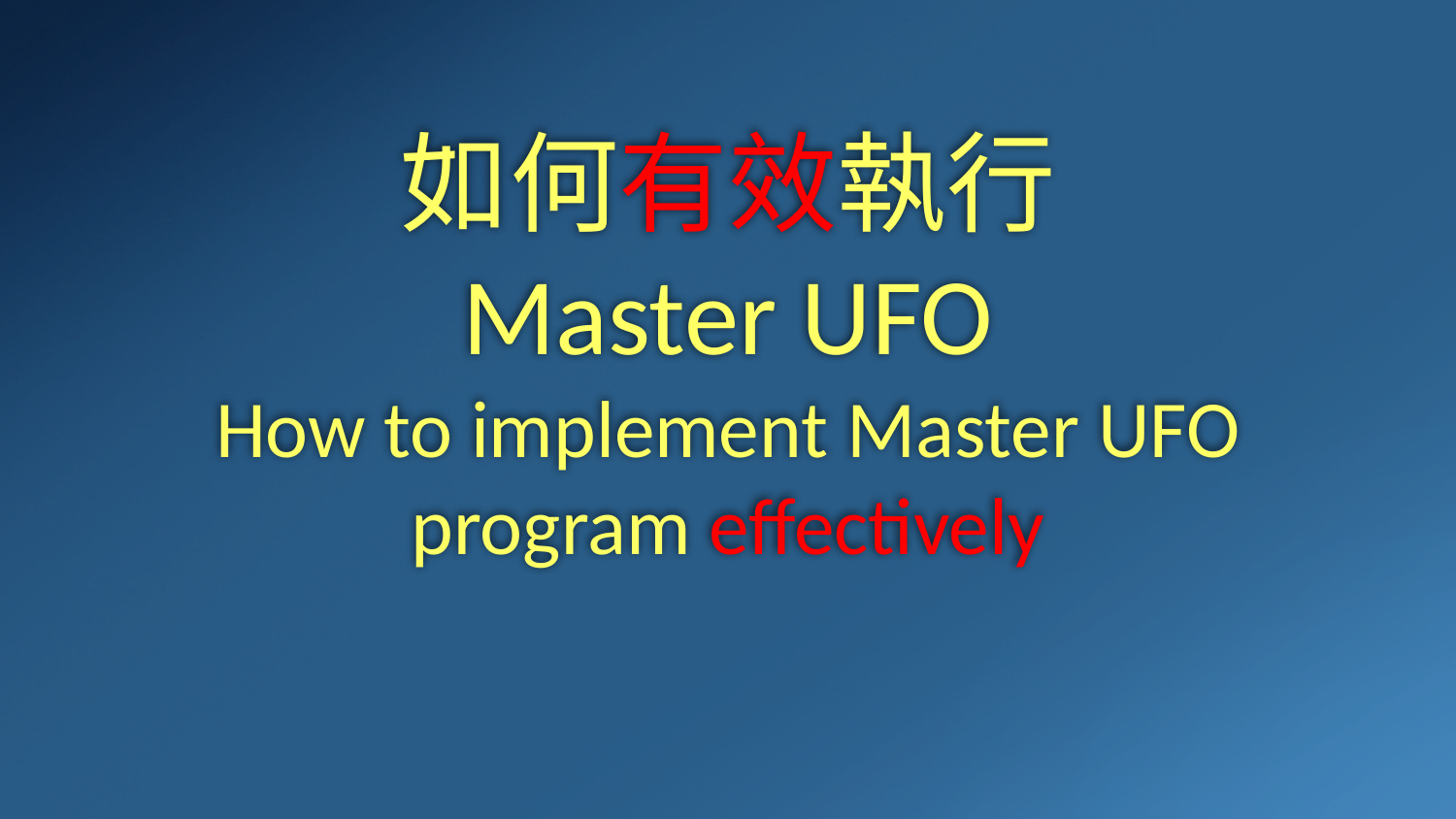

# 如何有效執行 Master UFO How to implement Master UFO program effectively